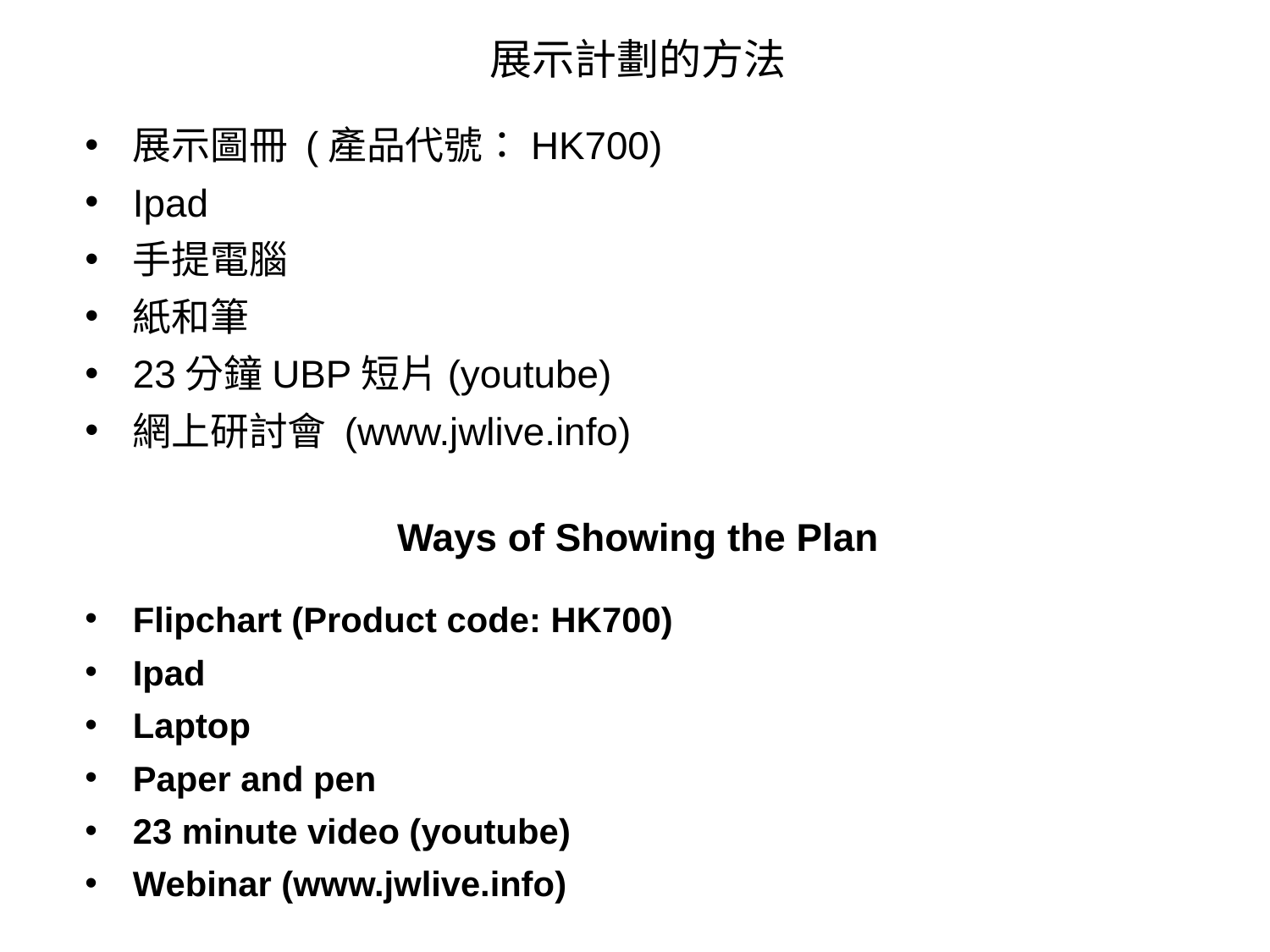

展示計劃的方法

展示圖冊 (產品代號：HK700)
Ipad
手提電腦
紙和筆
23分鐘UBP短片(youtube)
網上研討會 (www.jwlive.info)

Ways of Showing the Plan

Flipchart (Product code: HK700)
Ipad
Laptop
Paper and pen
23 minute video (youtube)
Webinar (www.jwlive.info)